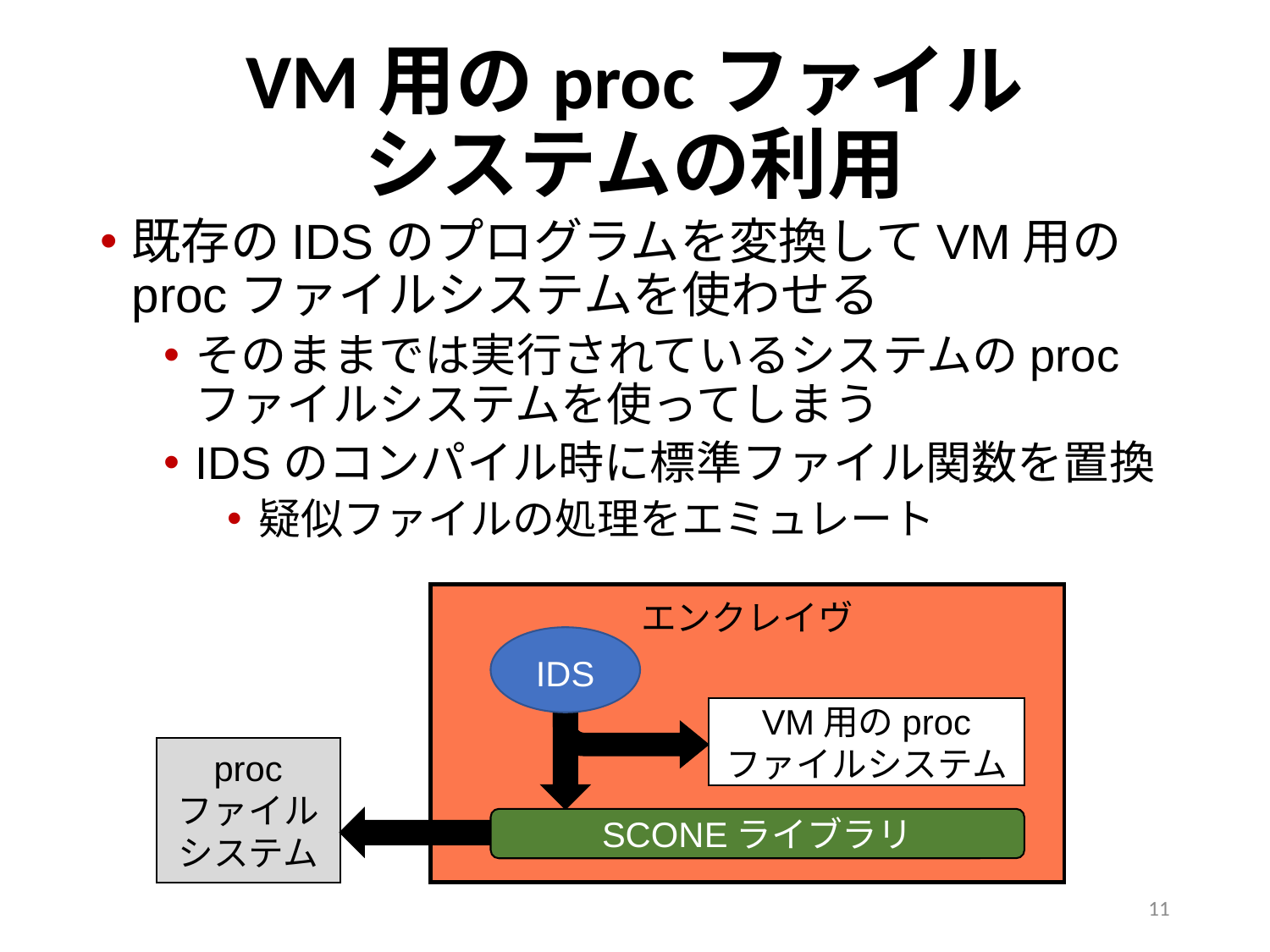

# VM用のprocファイル システムの利用
既存のIDSのプログラムを変換してVM用のprocファイルシステムを使わせる
そのままでは実行されているシステムのprocファイルシステムを使ってしまう
IDSのコンパイル時に標準ファイル関数を置換
疑似ファイルの処理をエミュレート
エンクレイヴ
IDS

VM用のproc
ファイルシステム

proc
ファイル
システム

SCONEライブラリ
11